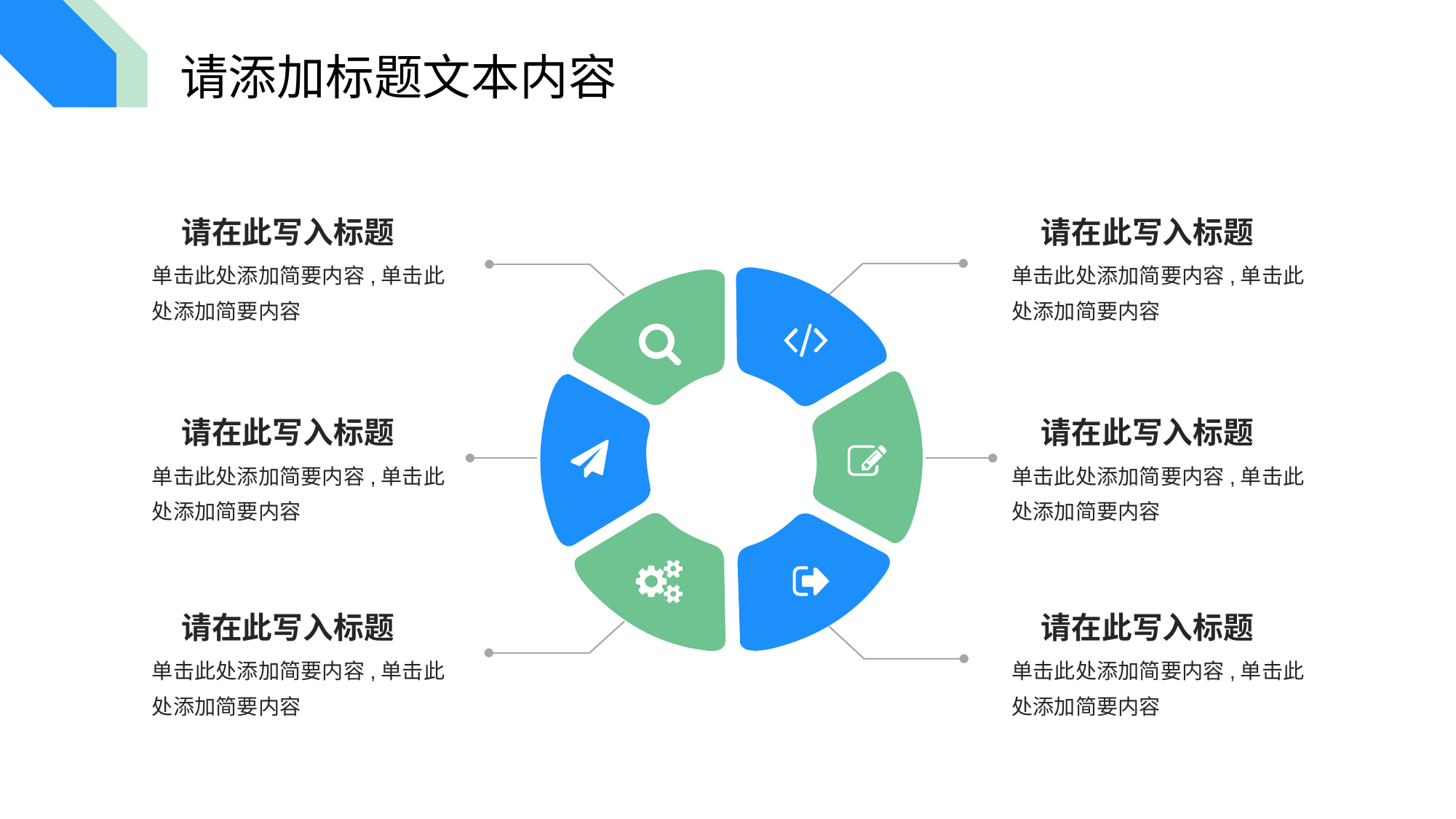

请在此写入标题
单击此处添加简要内容,单击此处添加简要内容

请在此写入标题
单击此处添加简要内容,单击此处添加简要内容

请在此写入标题

单击此处添加简要内容,单击此处添加简要内容

请在此写入标题

单击此处添加简要内容,单击此处添加简要内容

请在此写入标题
单击此处添加简要内容,单击此处添加简要内容

请在此写入标题
单击此处添加简要内容,单击此处添加简要内容